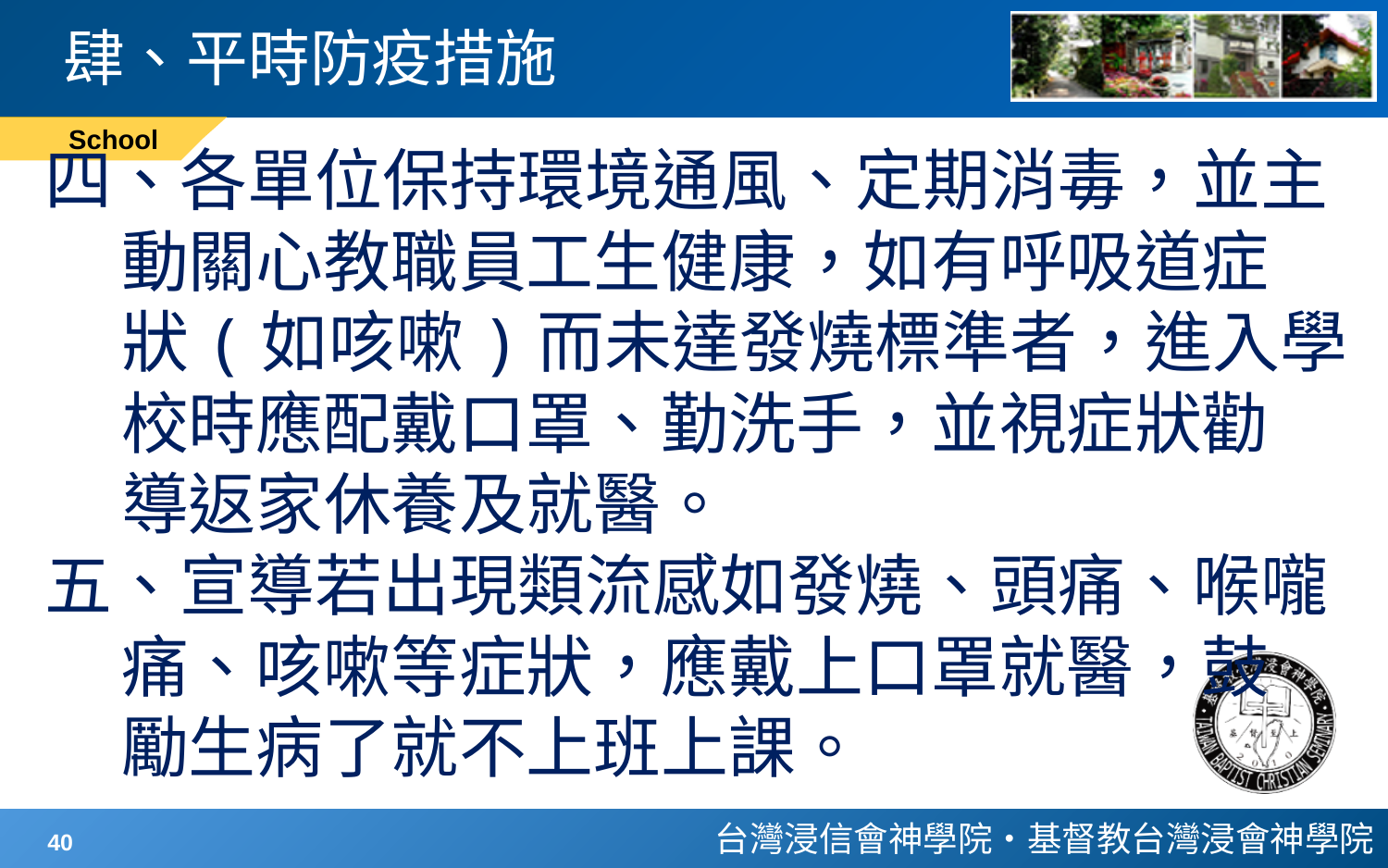

# 肆、平時防疫措施
School
四、各單位保持環境通風、定期消毒，並主
    動關心教職員工生健康，如有呼吸道症
    狀(如咳嗽)而未達發燒標準者，進入學
    校時應配戴口罩、勤洗手，並視症狀勸
    導返家休養及就醫。
五、宣導若出現類流感如發燒、頭痛、喉嚨
    痛、咳嗽等症狀，應戴上口罩就醫，鼓
    勵生病了就不上班上課。